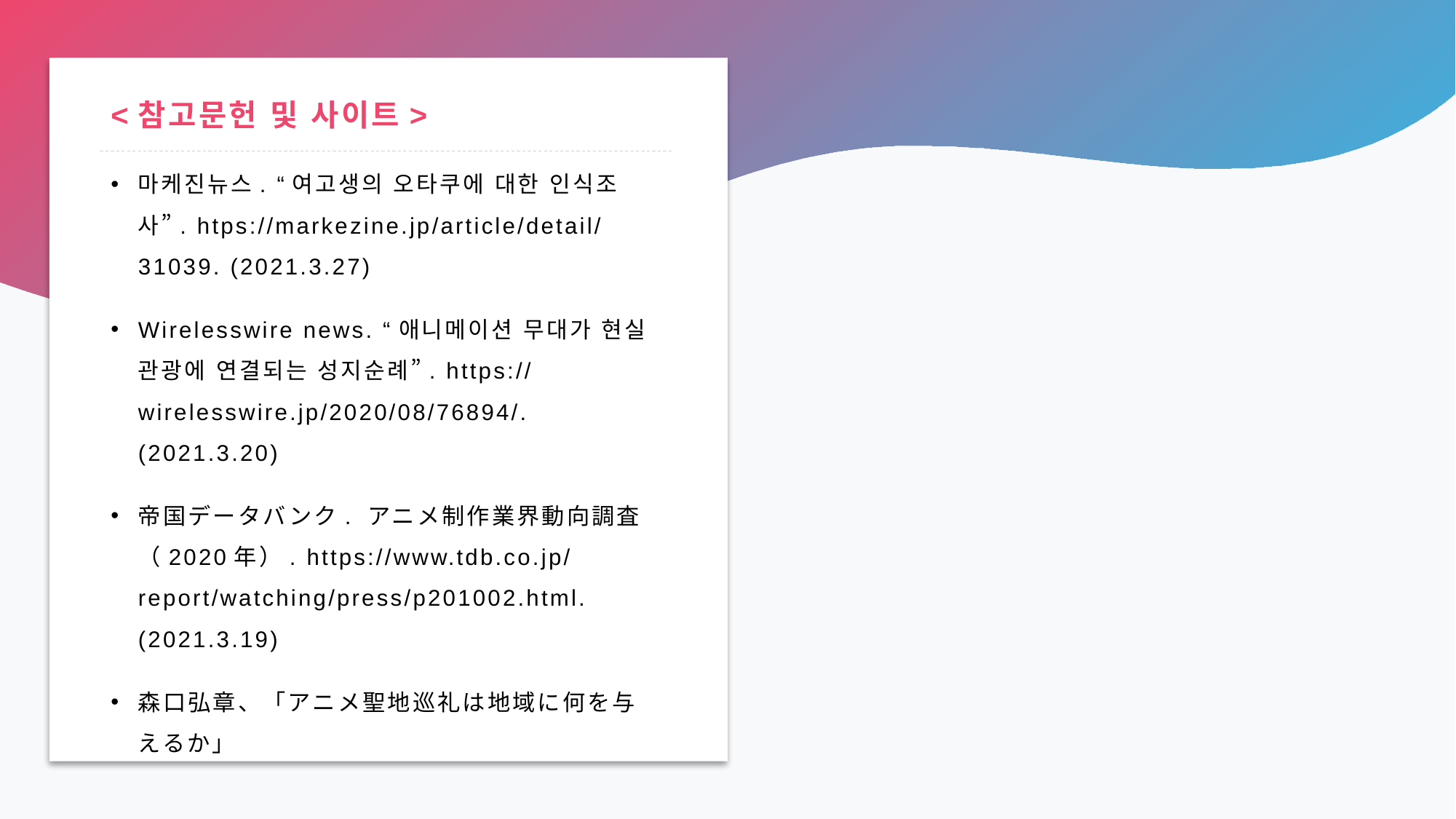

# <참고문헌 및 사이트>
마케진뉴스. “여고생의 오타쿠에 대한 인식조사”. htps://markezine.jp/article/detail/31039. (2021.3.27)
Wirelesswire news. “애니메이션 무대가 현실 관광에 연결되는 성지순례”. https://wirelesswire.jp/2020/08/76894/. (2021.3.20)
帝国データバンク. アニメ制作業界動向調査（2020年）. https://www.tdb.co.jp/report/watching/press/p201002.html. (2021.3.19)
森口弘章、「アニメ聖地巡礼は地域に何を与えるか」